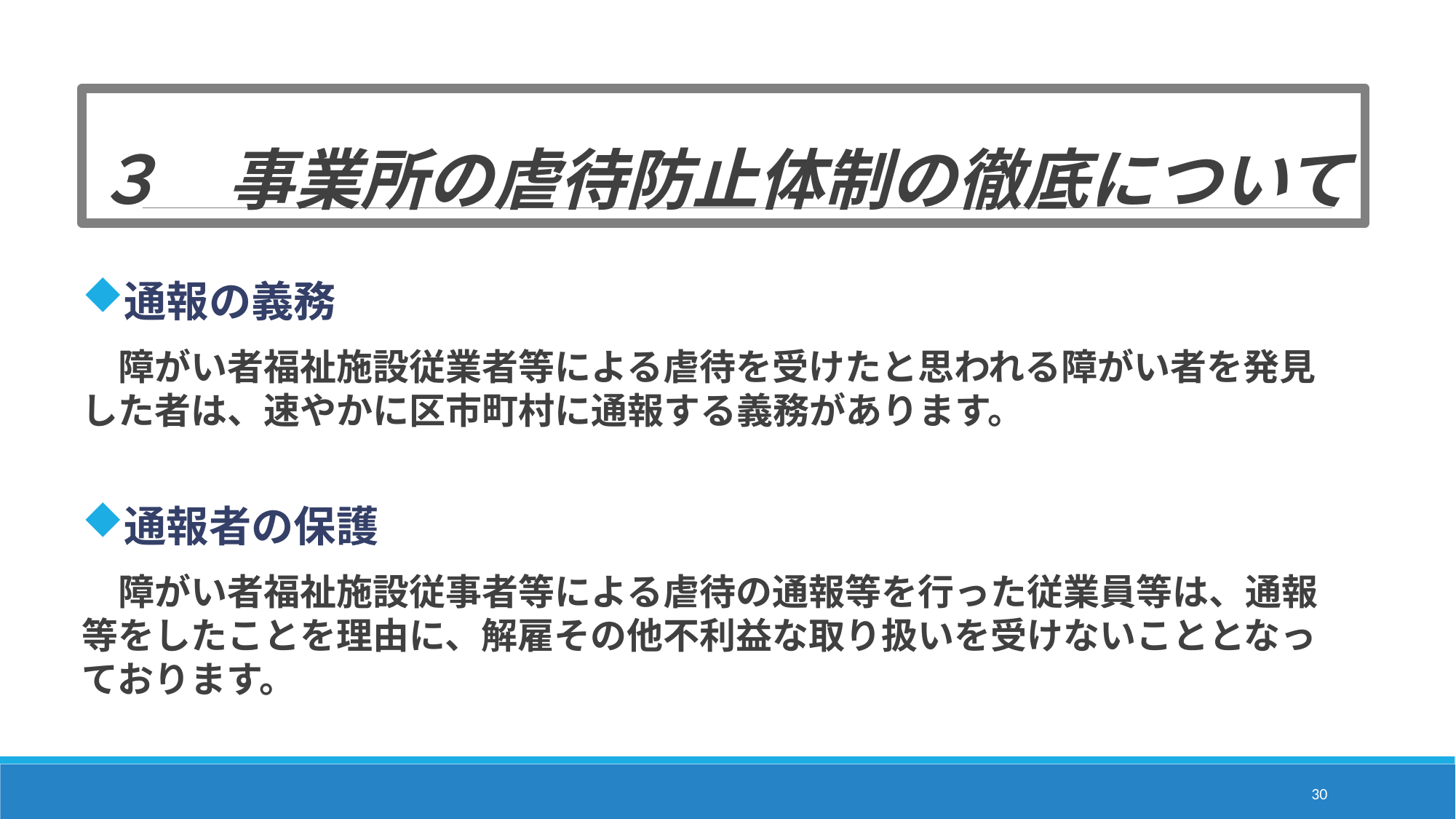

# ３　事業所の虐待防止体制の徹底について

通報の義務
　障がい者福祉施設従業者等による虐待を受けたと思われる障がい者を発見した者は、速やかに区市町村に通報する義務があります。

通報者の保護
　障がい者福祉施設従事者等による虐待の通報等を行った従業員等は、通報等をしたことを理由に、解雇その他不利益な取り扱いを受けないこととなっております。
30